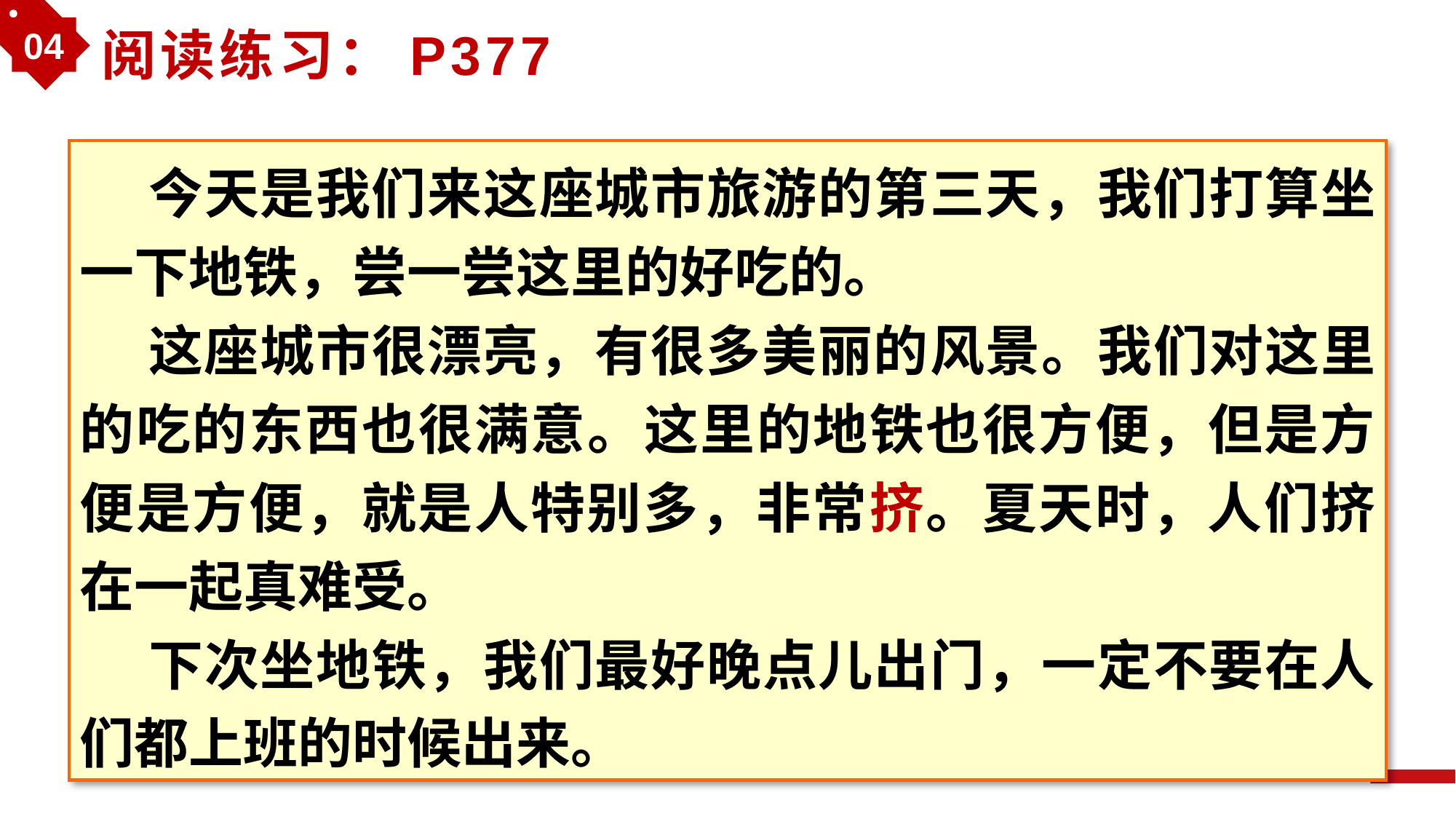

04
阅读练习：P377
    今天是我们来这座城市旅游的第三天，我们打算坐一下地铁，尝一尝这里的好吃的。
    这座城市很漂亮，有很多美丽的风景。我们对这里的吃的东西也很满意。这里的地铁也很方便，但是方便是方便，就是人特别多，非常挤。夏天时，人们挤在一起真难受。
    下次坐地铁，我们最好晚点儿出门，一定不要在人们都上班的时候出来。